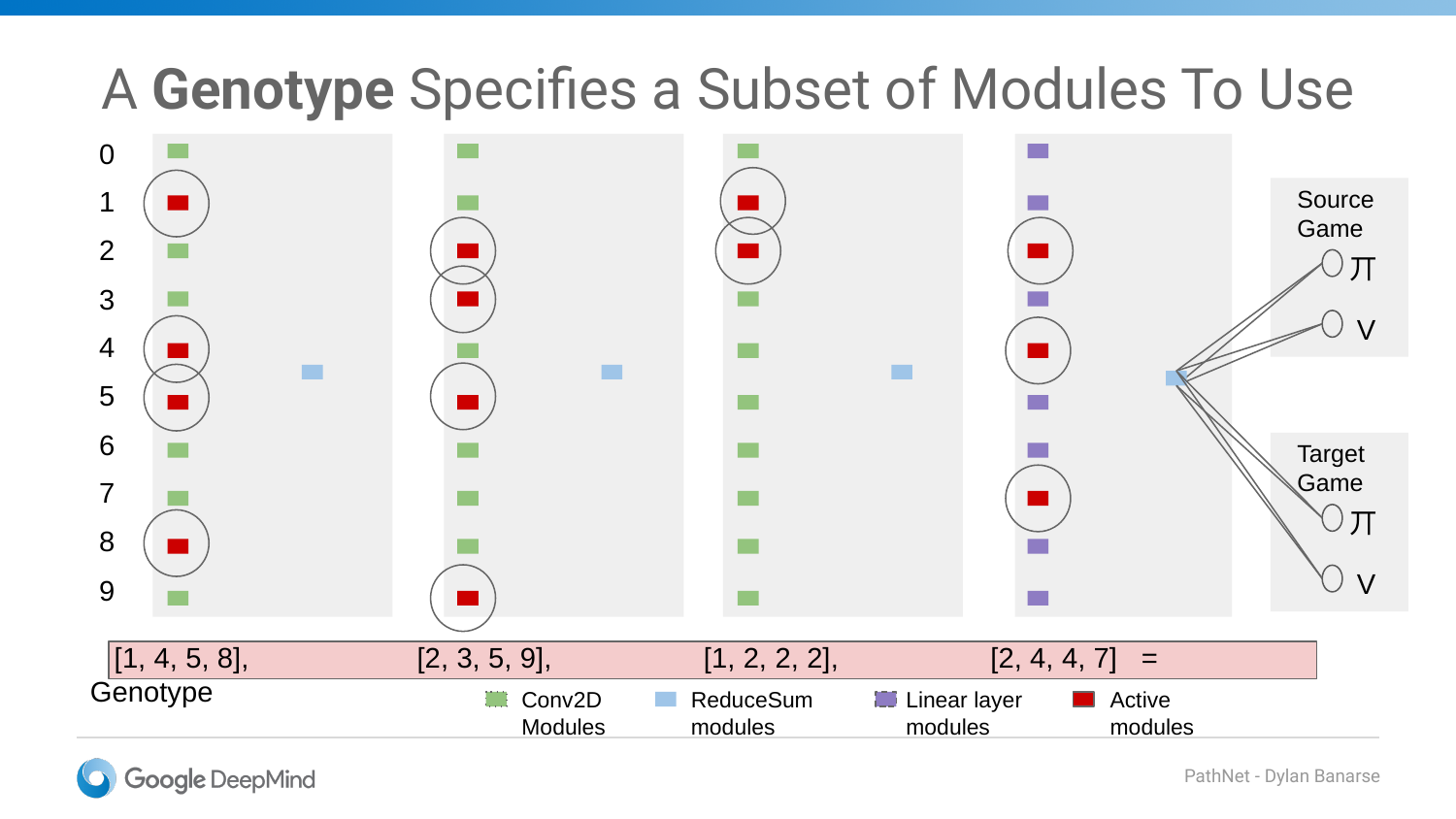

# A Genotype Specifies a Subset of Modules To Use
0

Source Game
1

2

丌

3

V

4

5

6

Target Game

7

丌

8

V
9

   [1, 4, 5, 8],                     [2, 3, 5, 9],                   [1, 2, 2, 2],                   [2, 4, 4, 7]   =   Genotype

Conv2D Modules
ReduceSum modules
Linear layer modules
Active modules